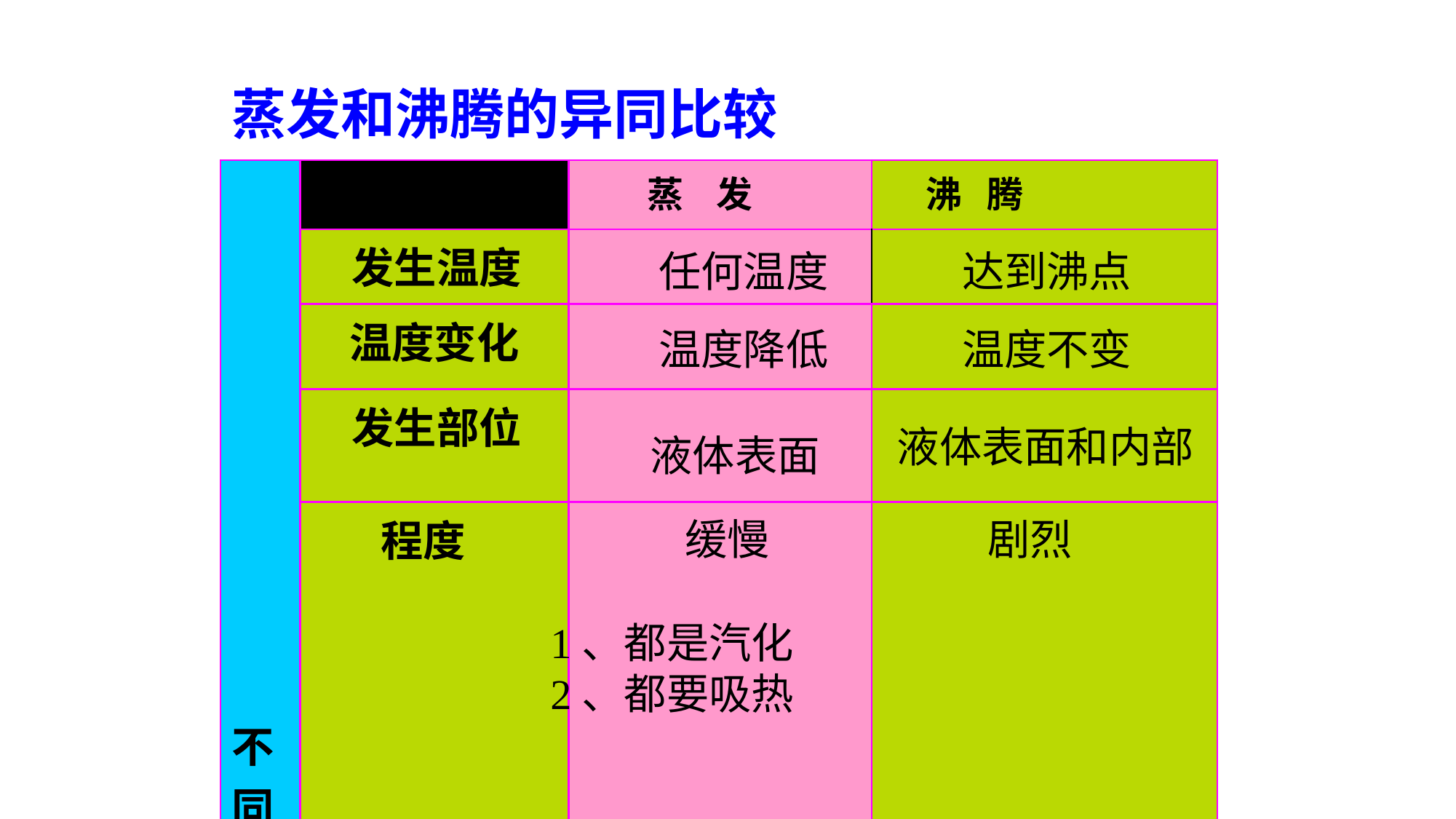

蒸发和沸腾的异同比较
| 不同点 |  | 蒸 发 | 沸 腾 |
| --- | --- | --- | --- |
|  | 发生温度 |  |  |
|  | 温度变化 |  |  |
|  | 发生部位 |  |  |
|  | 程度 |  |  |
| 相同点 |  |  |  |
任何温度
达到沸点
温度降低
温度不变
液体表面和内部
液体表面
缓慢
剧烈
1、都是汽化
2、都要吸热